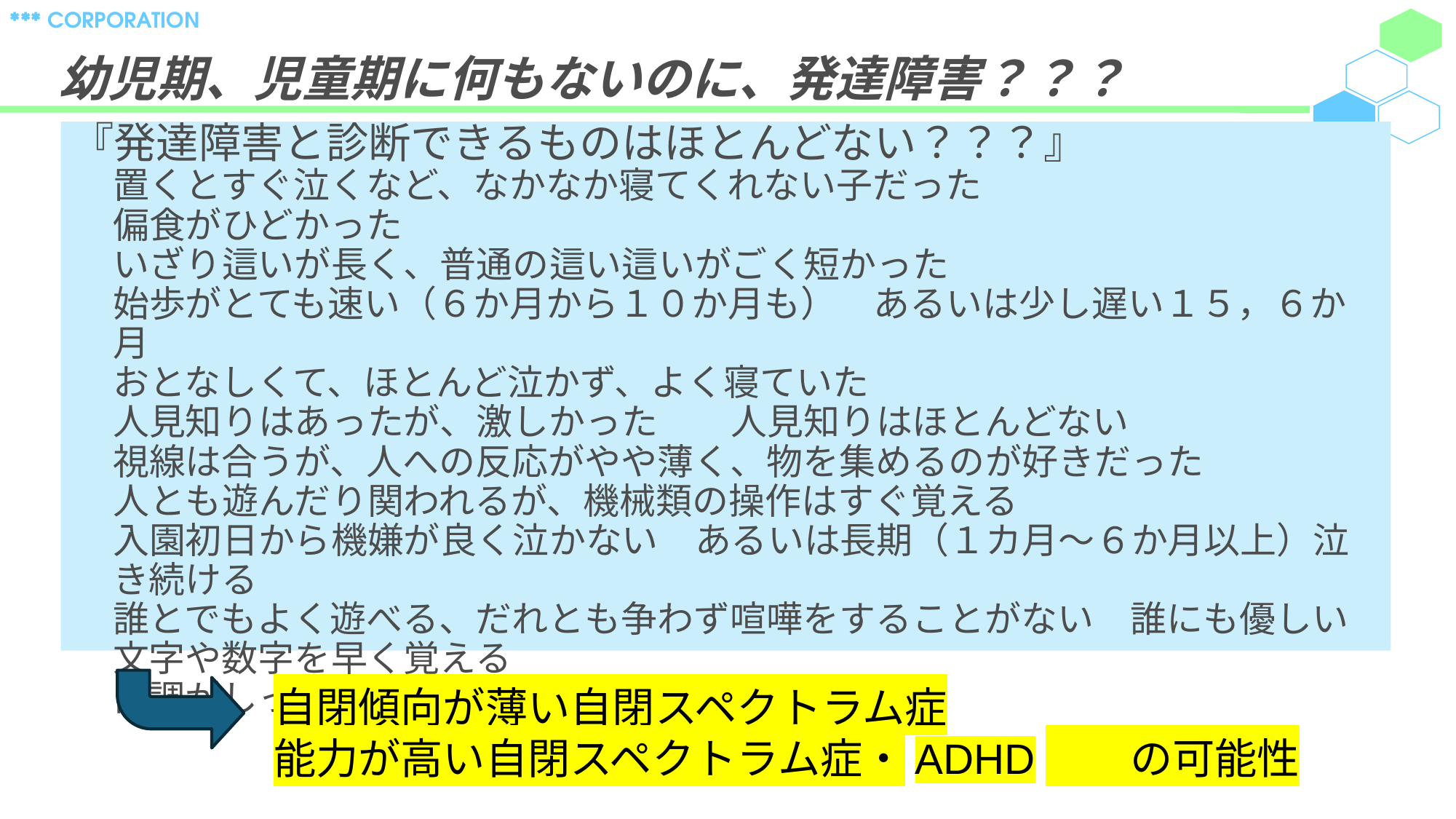

# 幼児期、児童期に何もないのに、発達障害？？？
『発達障害と診断できるものはほとんどない？？？』
　	置くとすぐ泣くなど、なかなか寝てくれない子だった
	偏食がひどかった
	いざり這いが長く、普通の這い這いがごく短かった
	始歩がとても速い（６か月から１０か月も）　あるいは少し遅い１５，６か月
	おとなしくて、ほとんど泣かず、よく寝ていた
	人見知りはあったが、激しかった　　人見知りはほとんどない
	視線は合うが、人への反応がやや薄く、物を集めるのが好きだった
	人とも遊んだり関われるが、機械類の操作はすぐ覚える
	入園初日から機嫌が良く泣かない　あるいは長期（１カ月～６か月以上）泣き続ける
	誰とでもよく遊べる、だれとも争わず喧嘩をすることがない　誰にも優しい
	文字や数字を早く覚える
	口調がしっかりしていて、冷静で大人びている印象

自閉傾向が薄い自閉スペクトラム症
能力が高い自閉スペクトラム症・ADHD　　の可能性